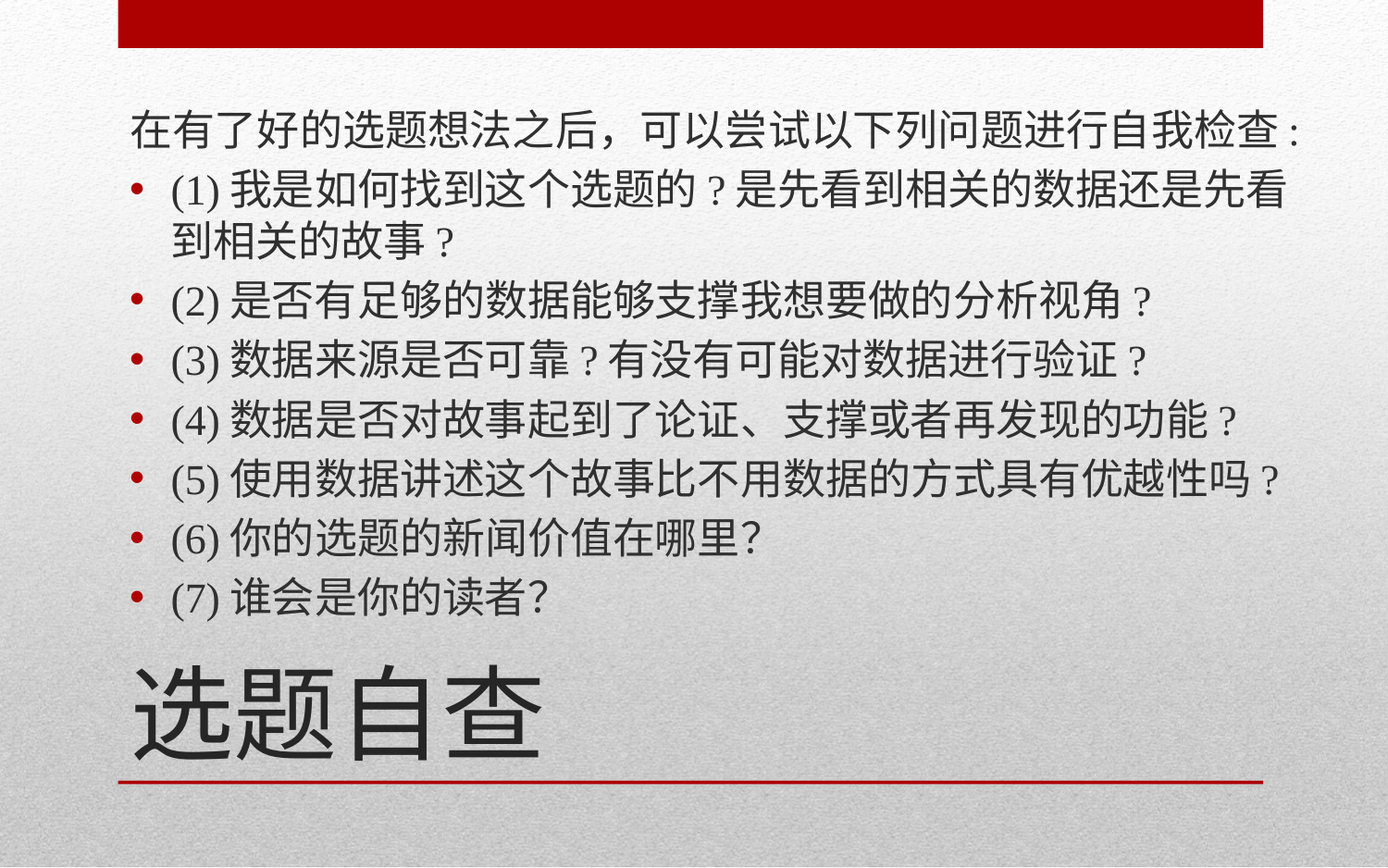

在有了好的选题想法之后，可以尝试以下列问题进行自我检查:
(1)我是如何找到这个选题的?是先看到相关的数据还是先看到相关的故事?
(2)是否有足够的数据能够支撑我想要做的分析视角?
(3)数据来源是否可靠?有没有可能对数据进行验证?
(4)数据是否对故事起到了论证、支撑或者再发现的功能?
(5)使用数据讲述这个故事比不用数据的方式具有优越性吗?
(6)你的选题的新闻价值在哪里？
(7)谁会是你的读者？
# 选题自查